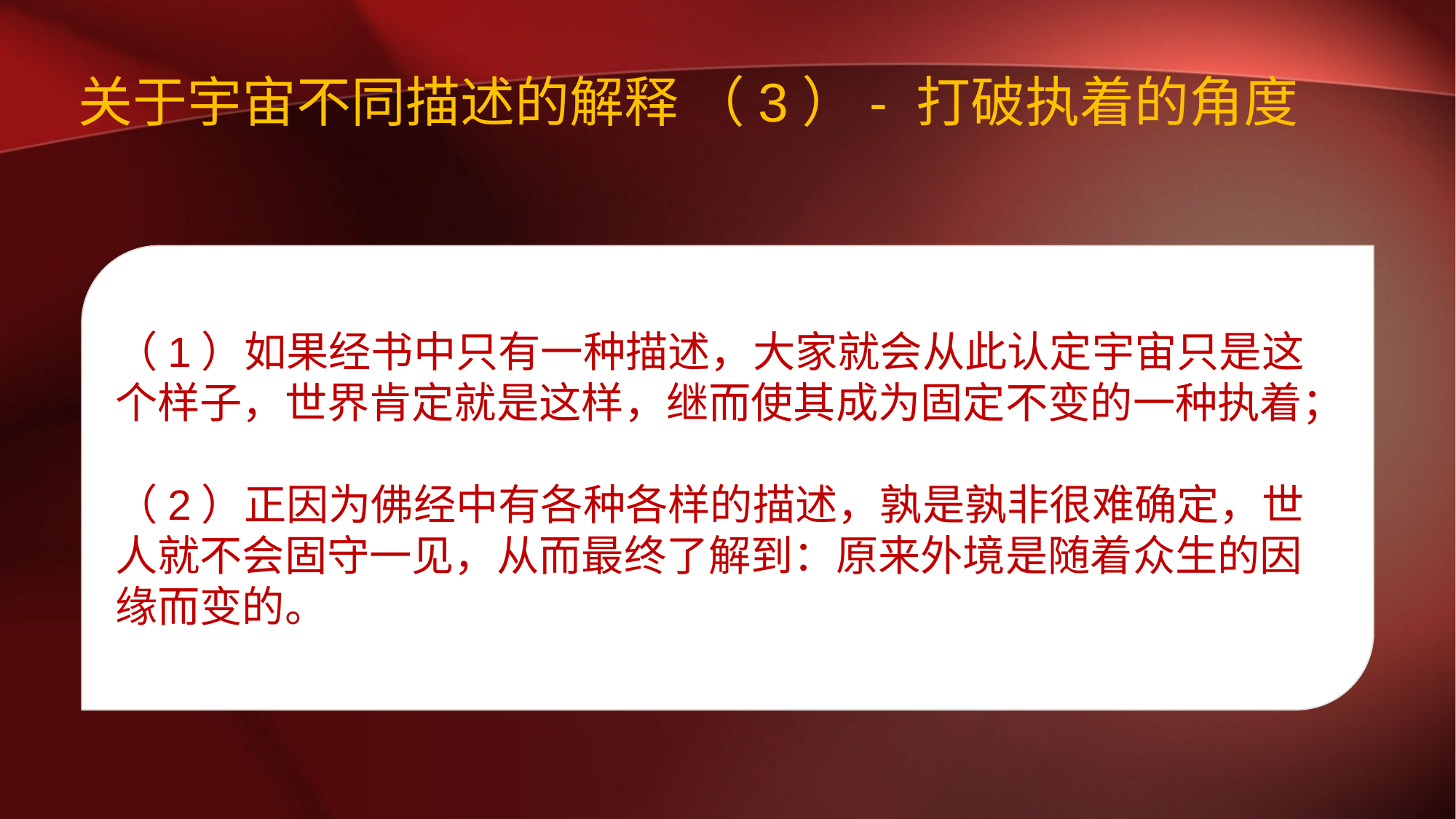

# 关于宇宙不同描述的解释 （3）- 打破执着的角度
（1）如果经书中只有一种描述，大家就会从此认定宇宙只是这个样子，世界肯定就是这样，继而使其成为固定不变的一种执着；

（2）正因为佛经中有各种各样的描述，孰是孰非很难确定，世人就不会固守一见，从而最终了解到：原来外境是随着众生的因缘而变的。